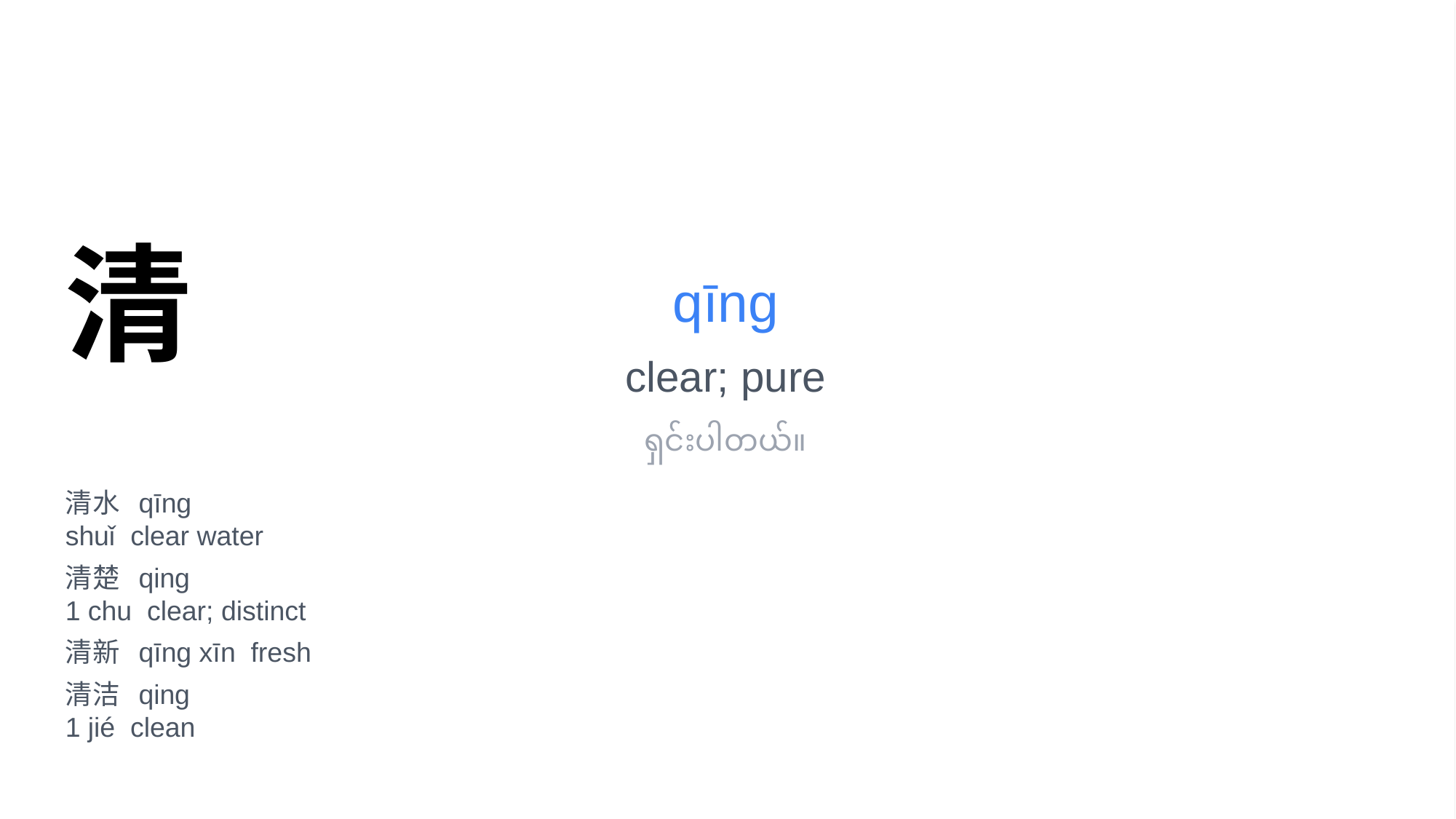

清
qīng
clear; pure
ရှင်းပါတယ်။
清水  qīng
shuǐ  clear water
清楚  qing
1 chu  clear; distinct
清新  qīng xīn  fresh
清洁  qing
1 jié  clean